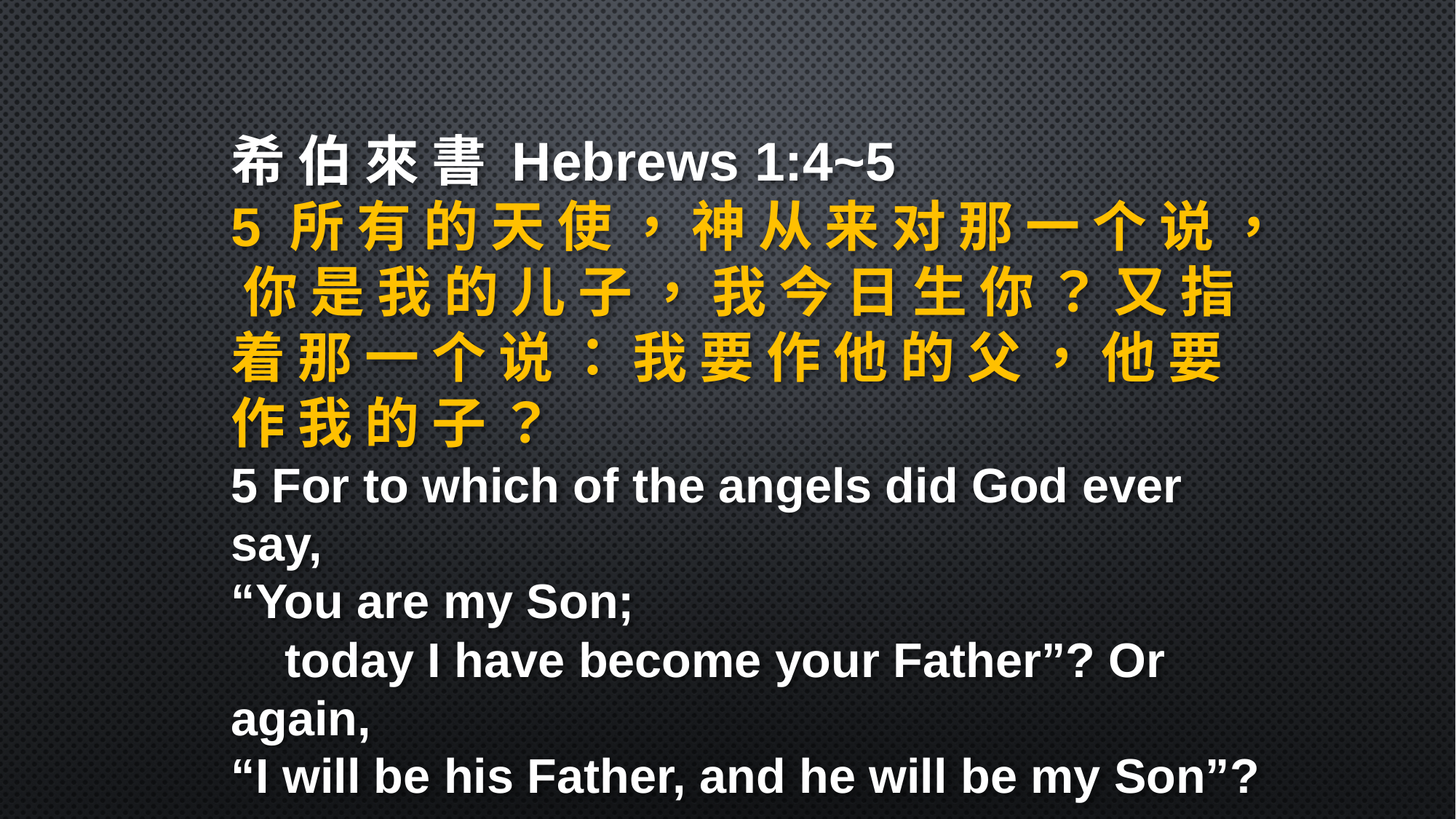

希 伯 來 書 Hebrews 1:4~5
5 所 有 的 天 使 ， 神 从 来 对 那 一 个 说 ， 你 是 我 的 儿 子 ， 我 今 日 生 你 ？ 又 指 着 那 一 个 说 ： 我 要 作 他 的 父 ， 他 要 作 我 的 子 ？
5 For to which of the angels did God ever say,
“You are my Son;
    today I have become your Father”? Or again,
“I will be his Father, and he will be my Son”?